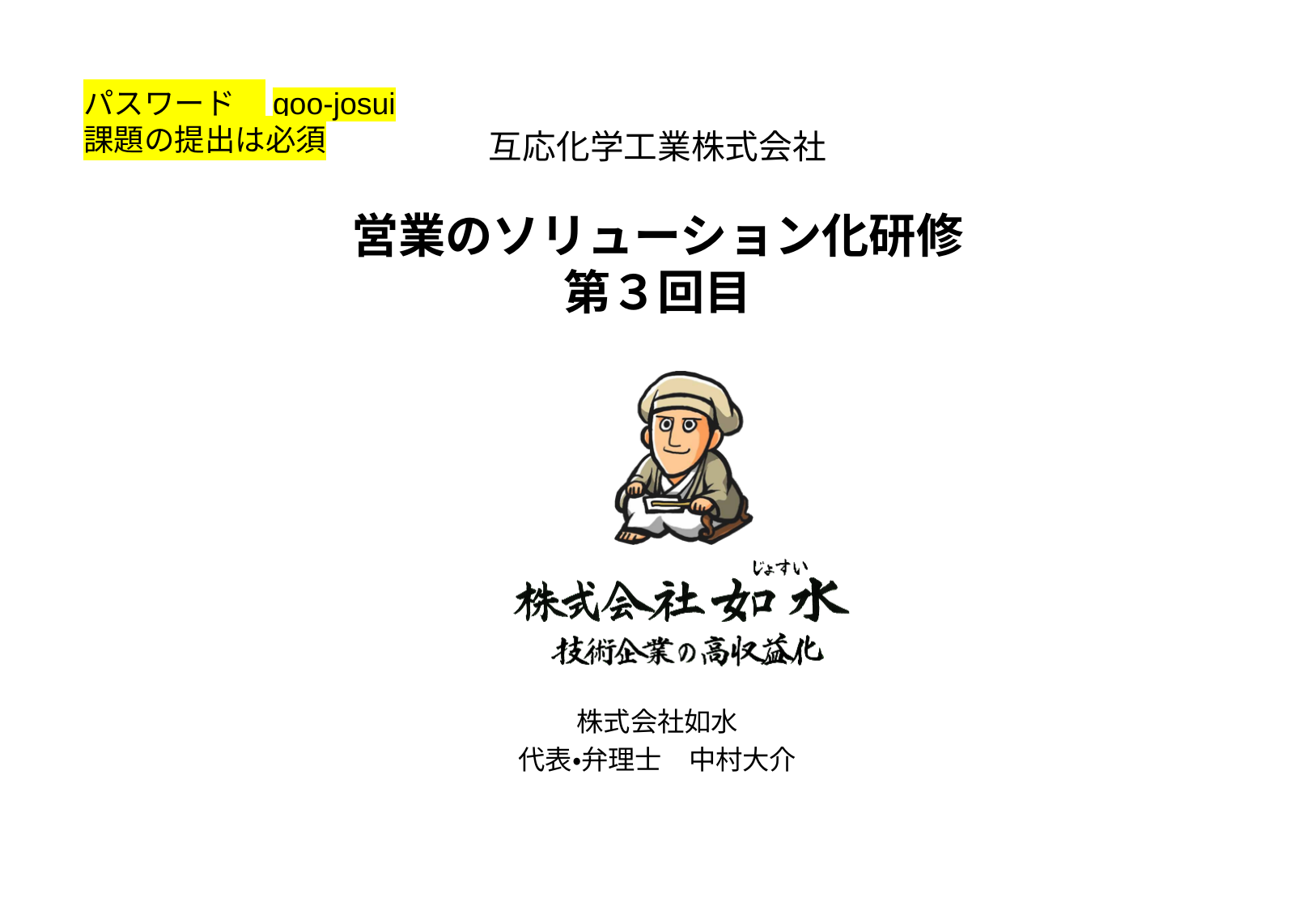

パスワード　goo-josui
課題の提出は必須
# 互応化学工業株式会社 営業のソリューション化研修 第３回目
株式会社如水
代表・弁理士　中村大介